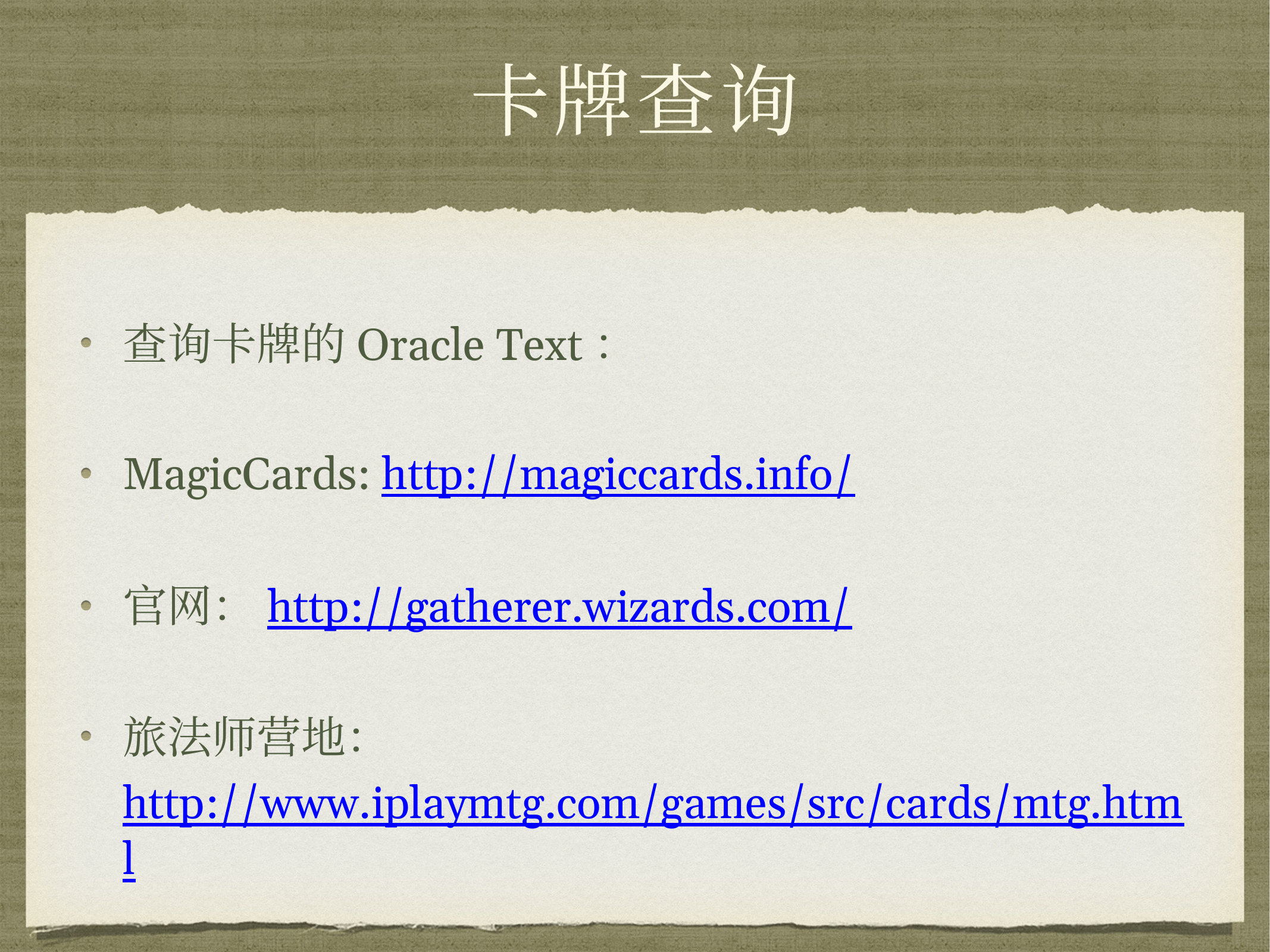

# 卡牌查询
查询卡牌的Oracle Text：
MagicCards: http://magiccards.info/
官网：http://gatherer.wizards.com/
旅法师营地：http://www.iplaymtg.com/games/src/cards/mtg.html